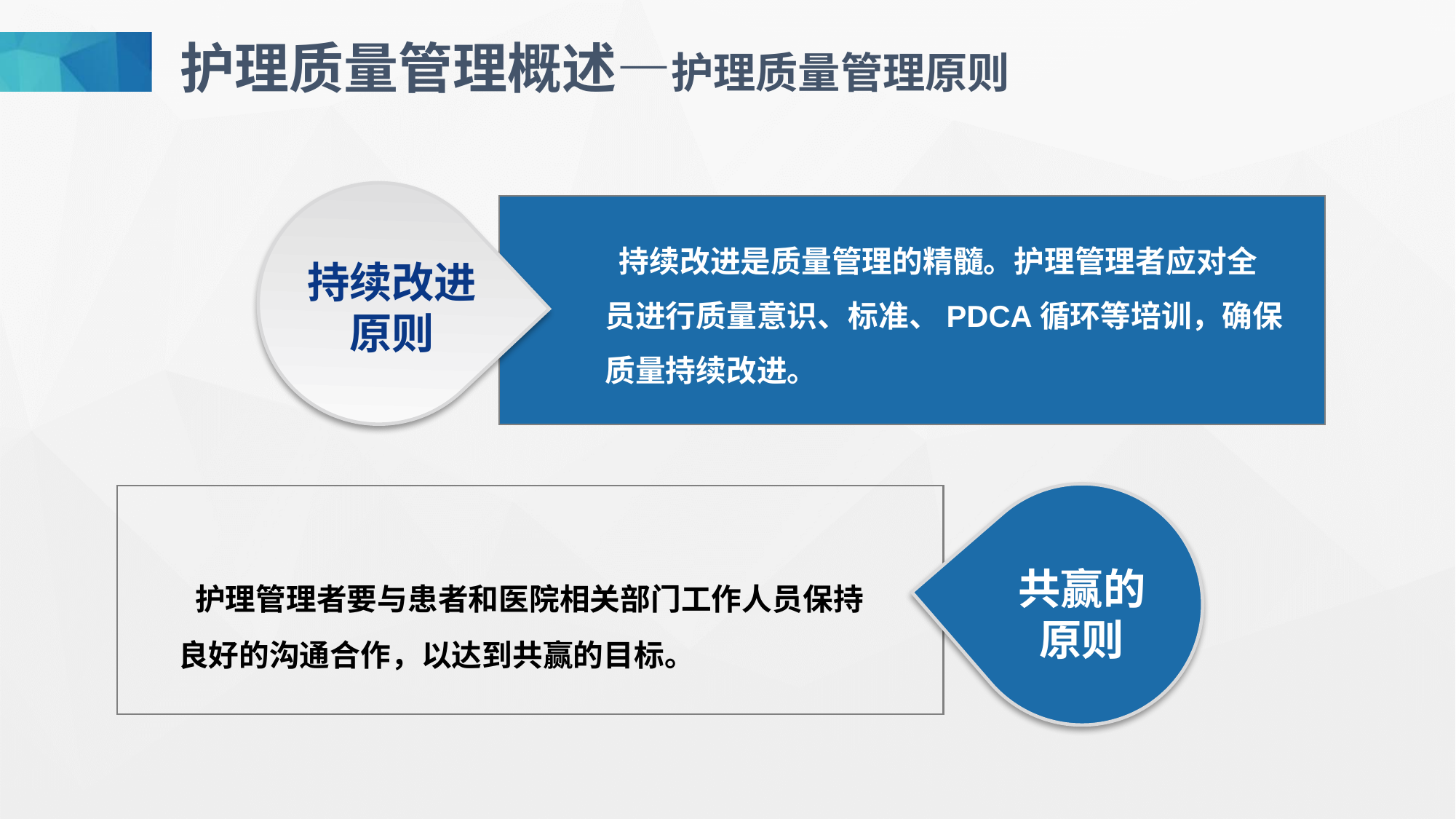

护理质量管理概述—护理质量管理原则

 持续改进是质量管理的精髓。护理管理者应对全员进行质量意识、标准、PDCA循环等培训，确保质量持续改进。
持续改进
原则

 护理管理者要与患者和医院相关部门工作人员保持良好的沟通合作，以达到共赢的目标。
共赢的
原则